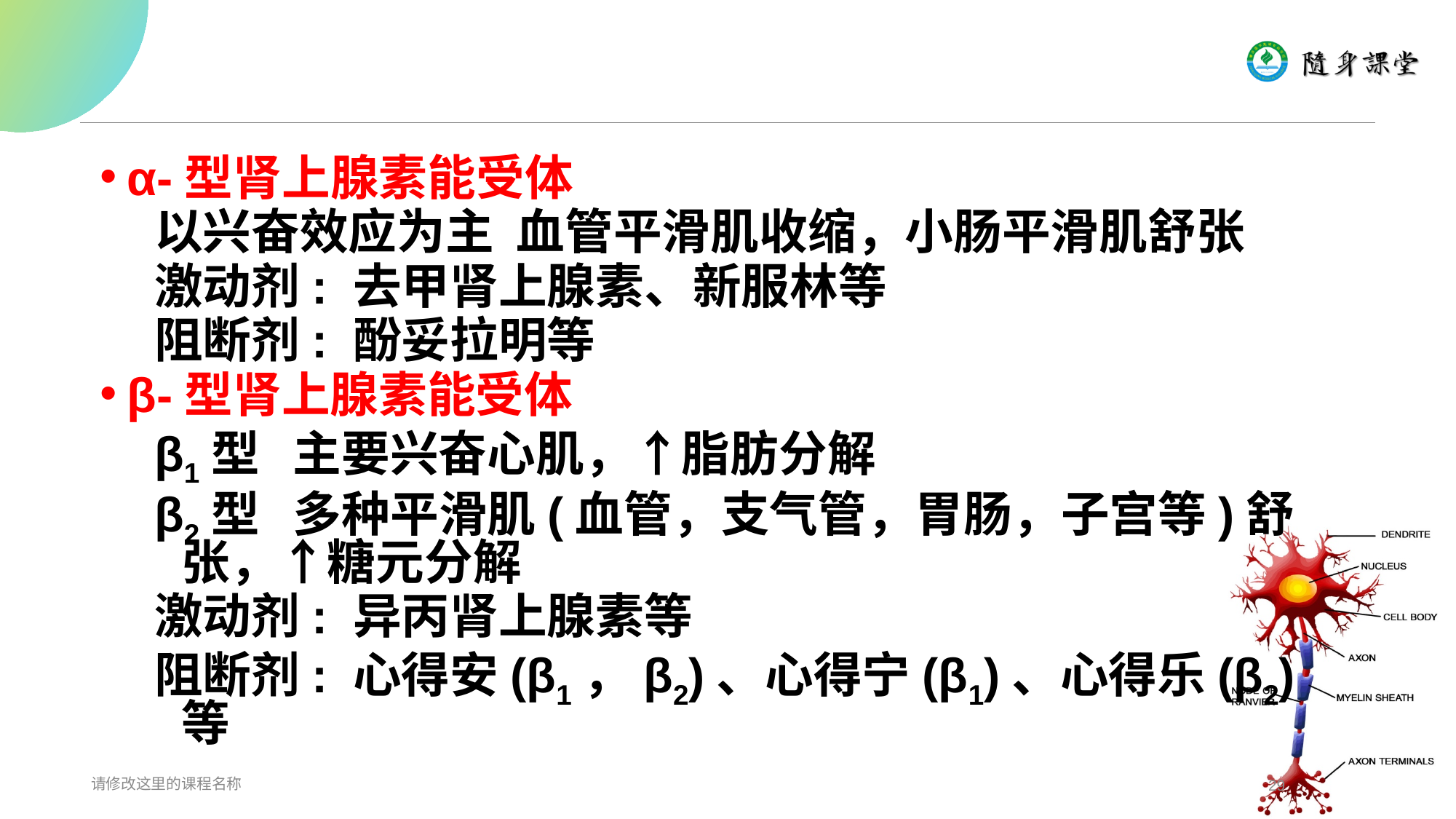

#
α-型肾上腺素能受体
以兴奋效应为主  血管平滑肌收缩，小肠平滑肌舒张
激动剂: 去甲肾上腺素、新服林等
阻断剂: 酚妥拉明等
β-型肾上腺素能受体
β1型   主要兴奋心肌，↑脂肪分解
β2型   多种平滑肌(血管，支气管，胃肠，子宫等)舒张，↑糖元分解
激动剂: 异丙肾上腺素等
阻断剂: 心得安(β1，β2)、心得宁(β1)、心得乐(β2)等
请修改这里的课程名称
29